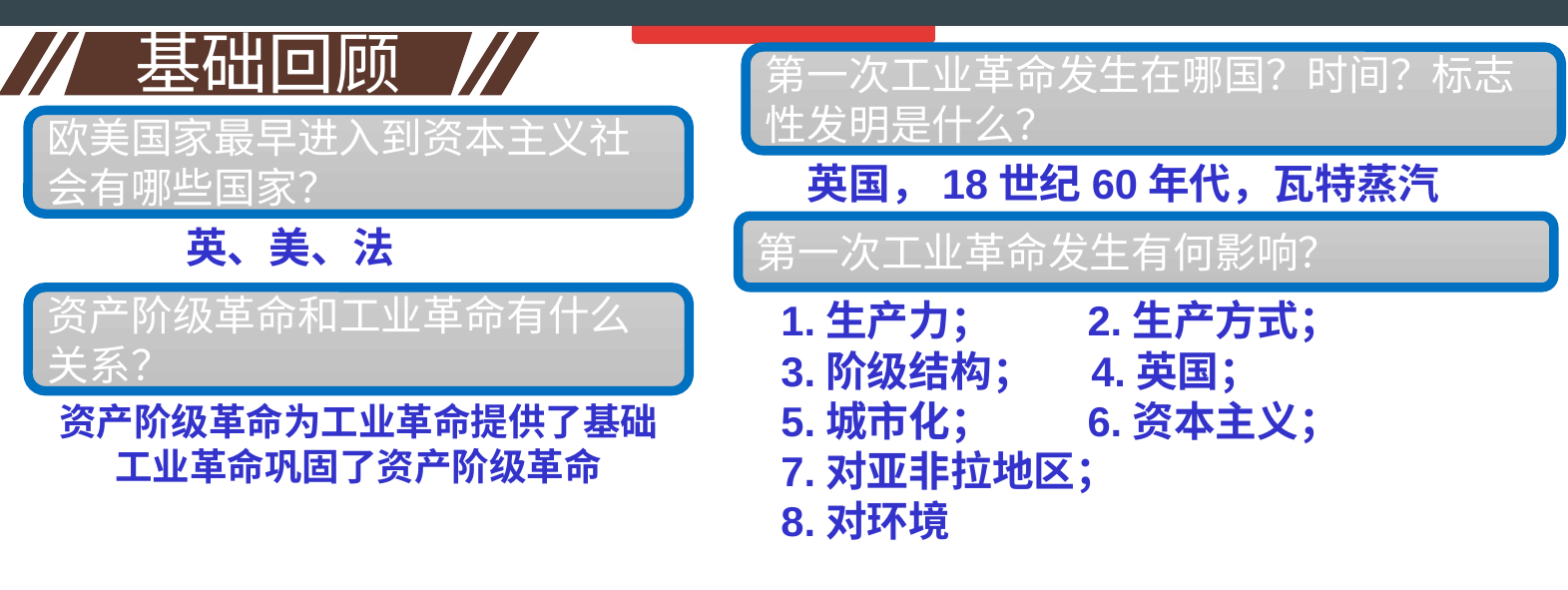

基础回顾

第一次工业革命发生在哪国？时间？标志性发明是什么？
欧美国家最早进入到资本主义社会有哪些国家？
英国，18世纪60年代，瓦特蒸汽机
英、美、法
第一次工业革命发生有何影响？
资产阶级革命和工业革命有什么关系？
1.生产力；         2.生产方式；
3.阶级结构；     4.英国；
5.城市化；         6.资本主义；
7.对亚非拉地区；
8.对环境
资产阶级革命为工业革命提供了基础
工业革命巩固了资产阶级革命